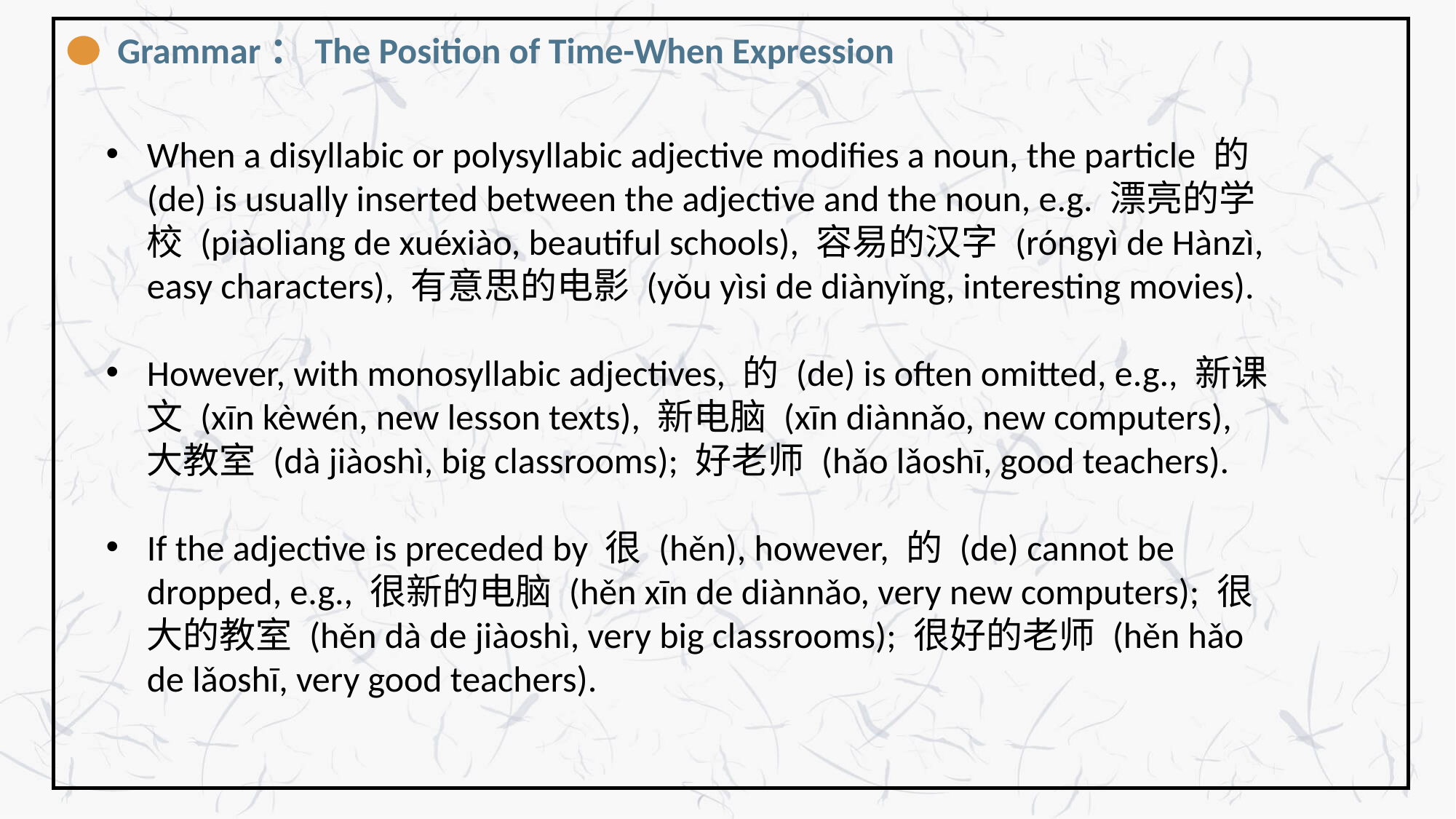

Grammar：The Position of Time-When Expression

When a disyllabic or polysyllabic adjective modifies a noun, the particle 的 (de) is usually inserted between the adjective and the noun, e.g. 漂亮的学校 (piàoliang de xuéxiào, beautiful schools), 容易的汉字 (róngyì de Hànzì, easy characters), 有意思的电影 (yǒu yìsi de diànyǐng, interesting movies).

However, with monosyllabic adjectives, 的 (de) is often omitted, e.g., 新课文 (xīn kèwén, new lesson texts), 新电脑 (xīn diànnǎo, new computers), 大教室 (dà jiàoshì, big classrooms); 好老师 (hǎo lǎoshī, good teachers).

If the adjective is preceded by 很 (hěn), however, 的 (de) cannot be dropped, e.g., 很新的电脑 (hěn xīn de diànnǎo, very new computers); 很大的教室 (hěn dà de jiàoshì, very big classrooms); 很好的老师 (hěn hǎo de lǎoshī, very good teachers).